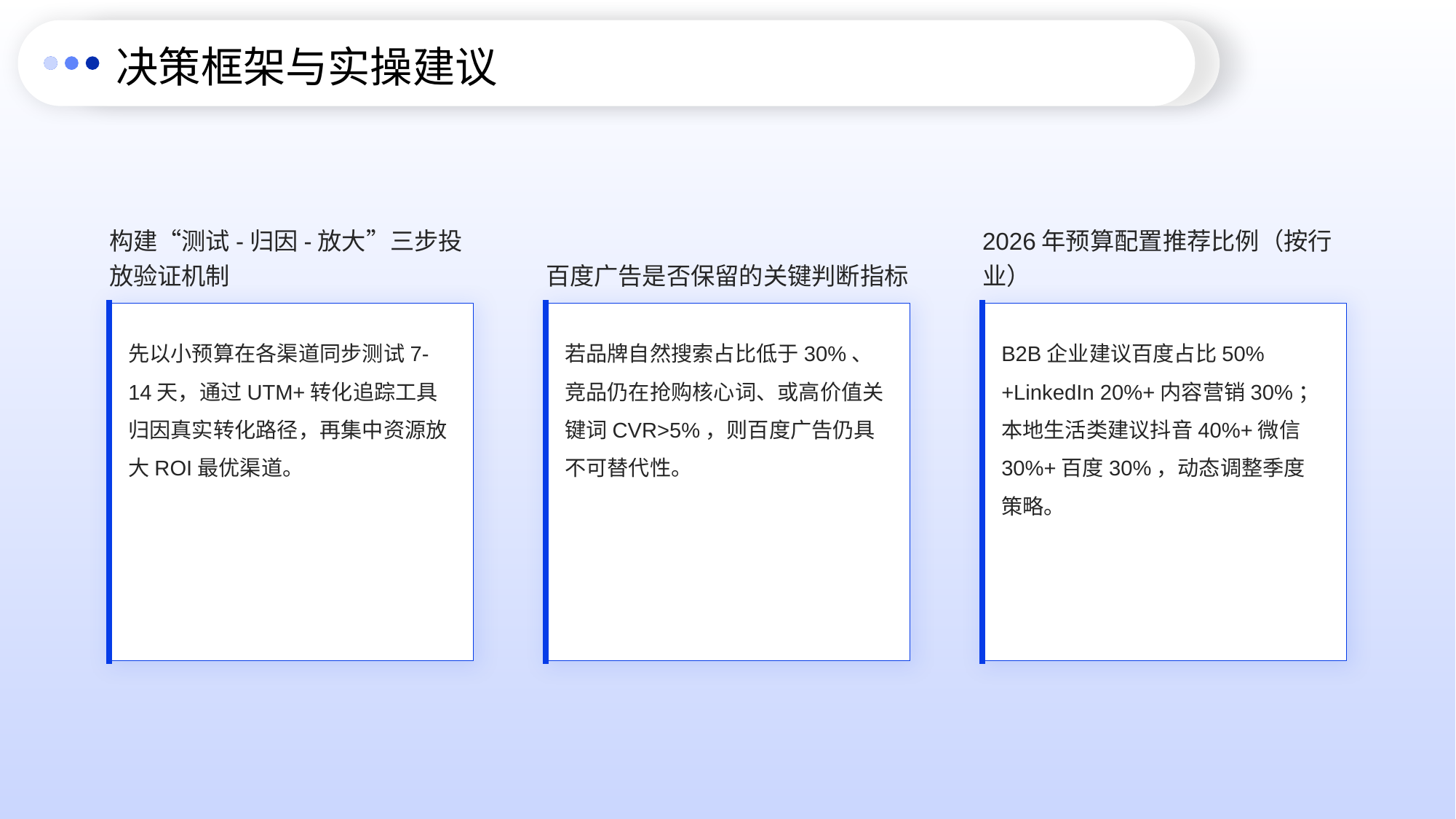

决策框架与实操建议

构建“测试-归因-放大”三步投放验证机制
百度广告是否保留的关键判断指标
2026年预算配置推荐比例（按行业）

先以小预算在各渠道同步测试7- 14天，通过UTM+转化追踪工具归因真实转化路径，再集中资源放大ROI最优渠道。
若品牌自然搜索占比低于30%、竞品仍在抢购核心词、或高价值关键词CVR>5%，则百度广告仍具不可替代性。
B2B企业建议百度占比50%+LinkedIn 20%+内容营销30%；本地生活类建议抖音40%+微信30%+百度30%，动态调整季度策略。